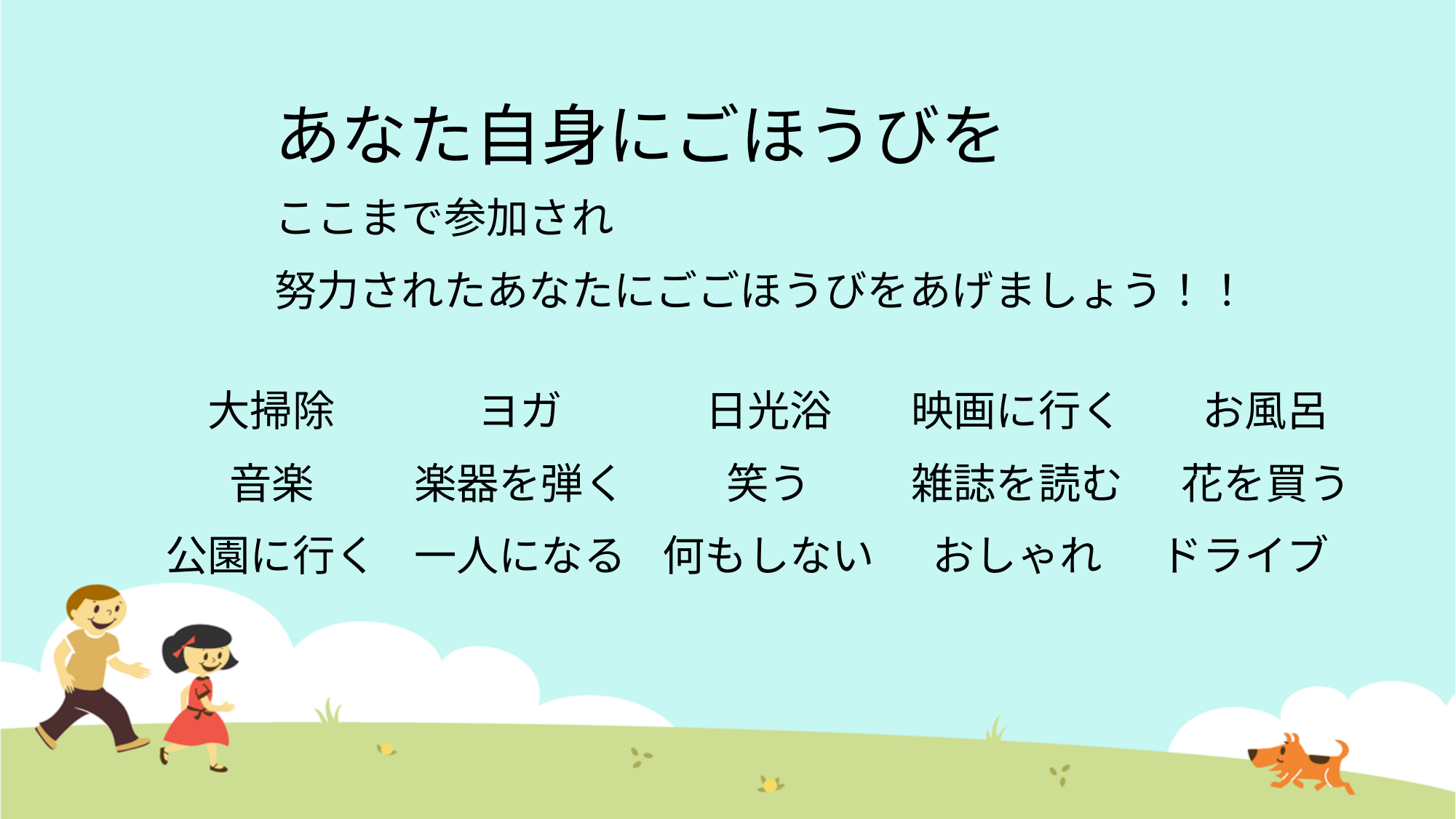

# あなた自身にごほうびを
ここまで参加され
努力されたあなたにごごほうびをあげましょう！！

| 大掃除 | ヨガ | 日光浴 | 映画に行く | お風呂 |
| --- | --- | --- | --- | --- |
| 音楽 | 楽器を弾く | 笑う | 雑誌を読む | 花を買う |
| 公園に行く | 一人になる | 何もしない | おしゃれ | ドライブ |